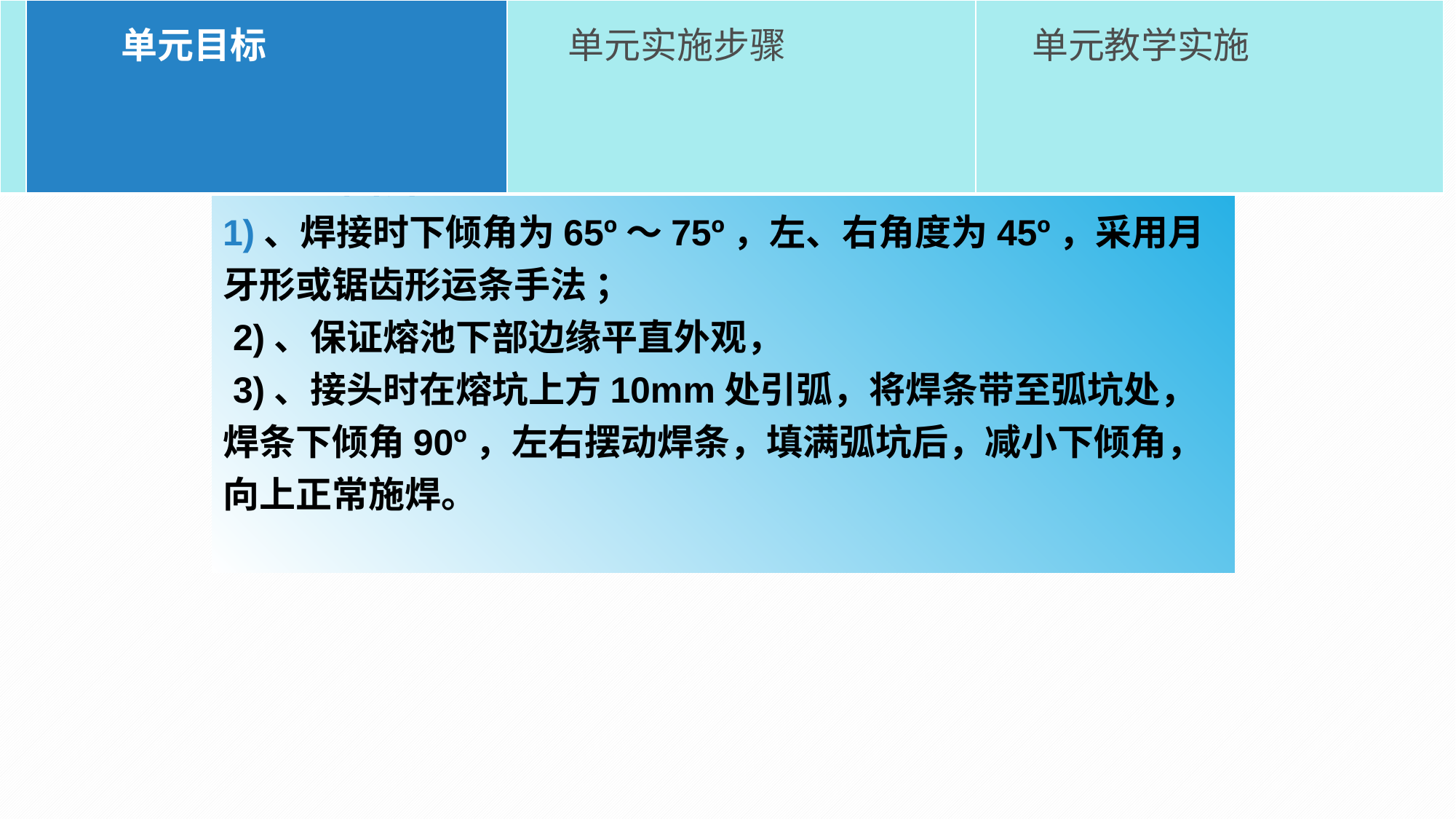

|  | 单元目标 | 单元实施步骤 | 单元教学实施 |
| --- | --- | --- | --- |
#
2、盖面焊：
1)、焊接时下倾角为65º～75º，左、右角度为45º，采用月牙形或锯齿形运条手法 ；
 2)、保证熔池下部边缘平直外观，
 3)、接头时在熔坑上方10mm处引弧，将焊条带至弧坑处，焊条下倾角90º，左右摆动焊条，填满弧坑后，减小下倾角，向上正常施焊。